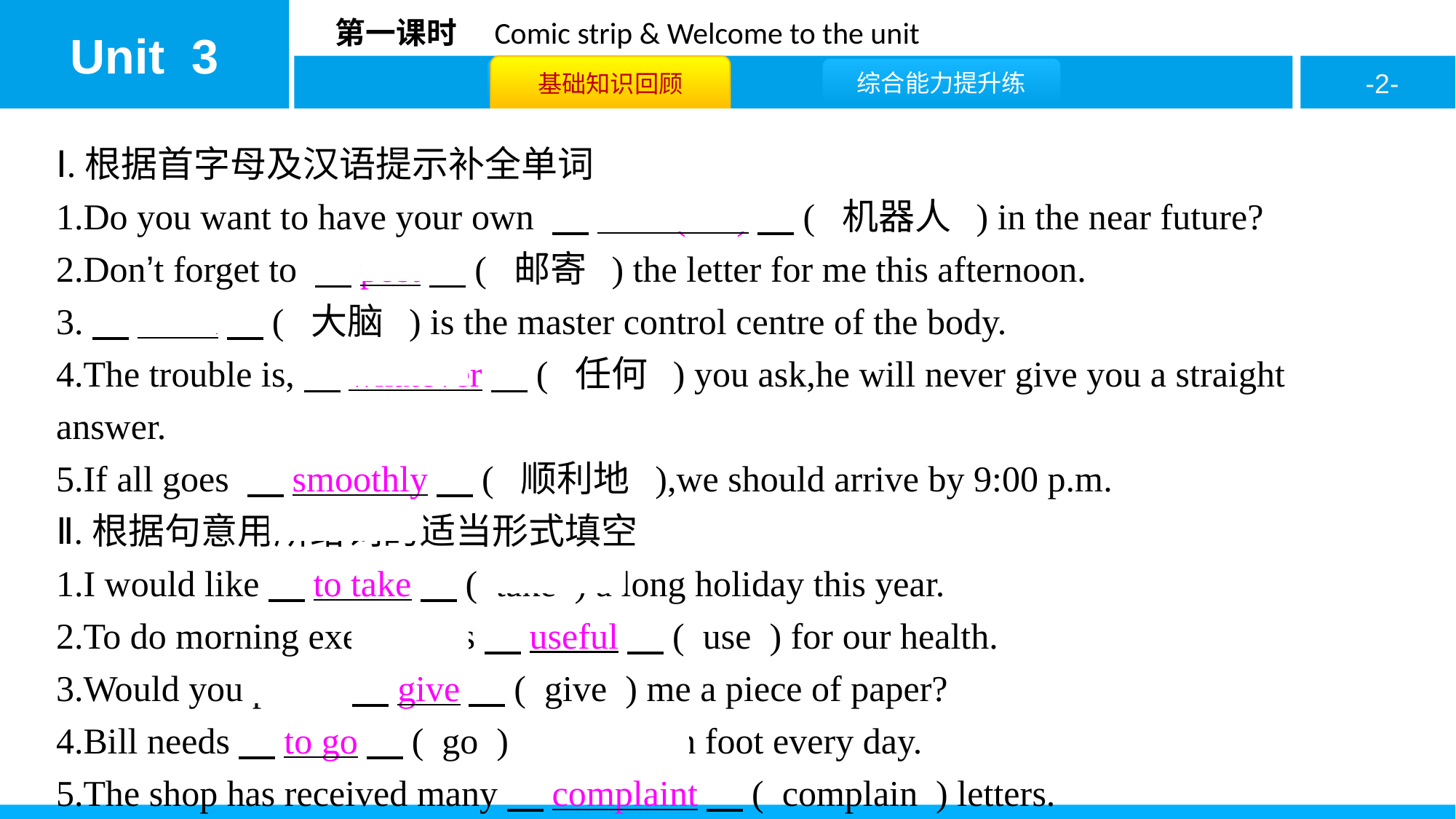

Ⅰ.根据首字母及汉语提示补全单词
1.Do you want to have your own 　robot(  s  )　(  机器人  ) in the near future?
2.Don’t forget to 　post　(  邮寄  ) the letter for me this afternoon.
3.　Brain　(  大脑  ) is the master control centre of the body.
4.The trouble is,　whatever　(  任何  ) you ask,he will never give you a straight answer.
5.If all goes 　smoothly　(  顺利地  ),we should arrive by 9:00 p.m.
Ⅱ.根据句意用所给词的适当形式填空
1.I would like　to take　(  take  ) a long holiday this year.
2.To do morning exercises is　useful　(  use  ) for our health.
3.Would you please　give　(  give  ) me a piece of paper?
4.Bill needs　to go　(  go  ) to school on foot every day.
5.The shop has received many　complaint　(  complain  ) letters.